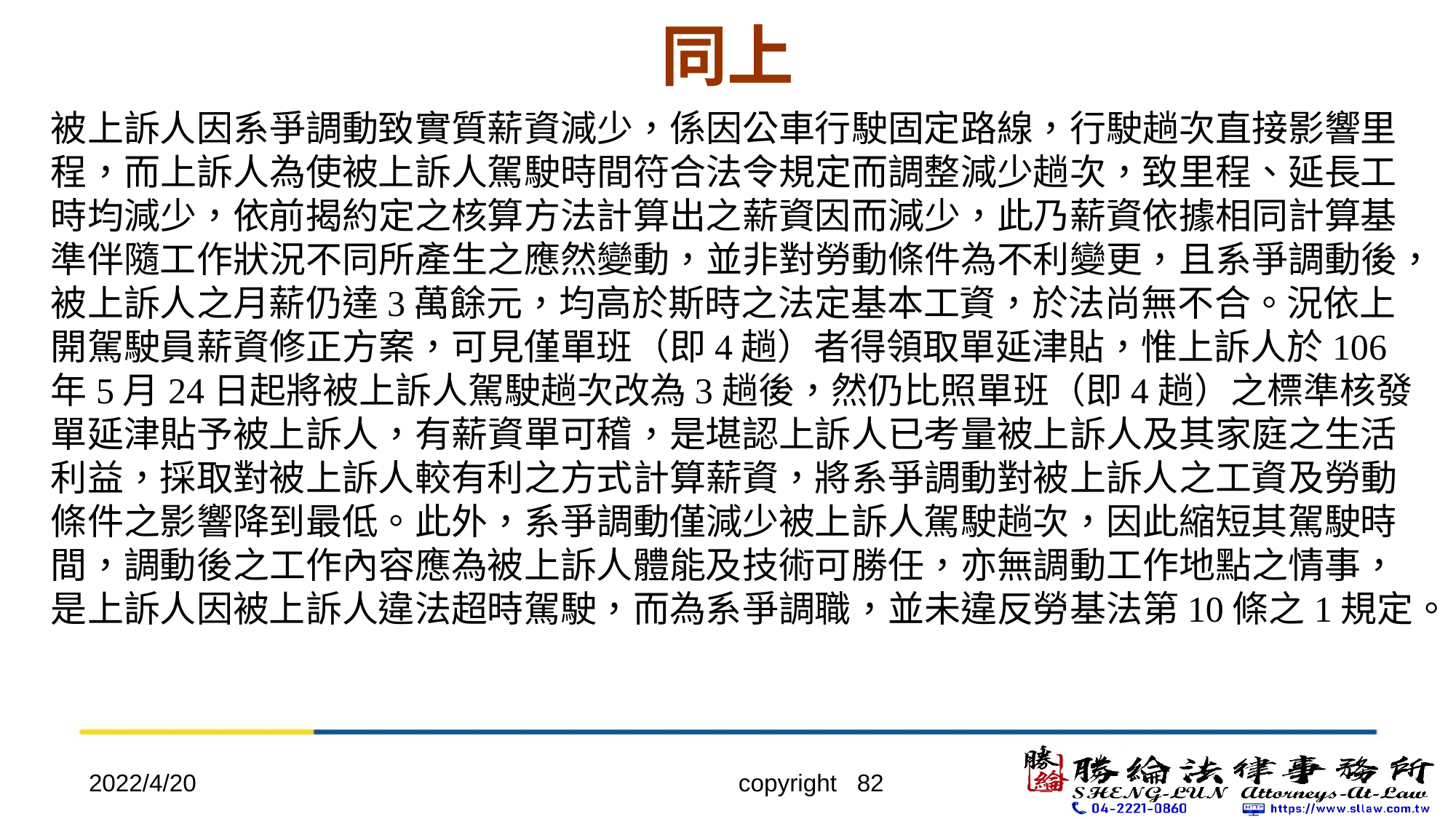

# 同上
被上訴人因系爭調動致實質薪資減少，係因公車行駛固定路線，行駛趟次直接影響里程，而上訴人為使被上訴人駕駛時間符合法令規定而調整減少趟次，致里程、延長工時均減少，依前揭約定之核算方法計算出之薪資因而減少，此乃薪資依據相同計算基準伴隨工作狀況不同所產生之應然變動，並非對勞動條件為不利變更，且系爭調動後，被上訴人之月薪仍達3萬餘元，均高於斯時之法定基本工資，於法尚無不合。況依上開駕駛員薪資修正方案，可見僅單班（即4趟）者得領取單延津貼，惟上訴人於106年5月24日起將被上訴人駕駛趟次改為3趟後，然仍比照單班（即4趟）之標準核發單延津貼予被上訴人，有薪資單可稽，是堪認上訴人已考量被上訴人及其家庭之生活利益，採取對被上訴人較有利之方式計算薪資，將系爭調動對被上訴人之工資及勞動條件之影響降到最低。此外，系爭調動僅減少被上訴人駕駛趟次，因此縮短其駕駛時間，調動後之工作內容應為被上訴人體能及技術可勝任，亦無調動工作地點之情事，是上訴人因被上訴人違法超時駕駛，而為系爭調職，並未違反勞基法第10條之1規定。

2022/4/20
copyright   82